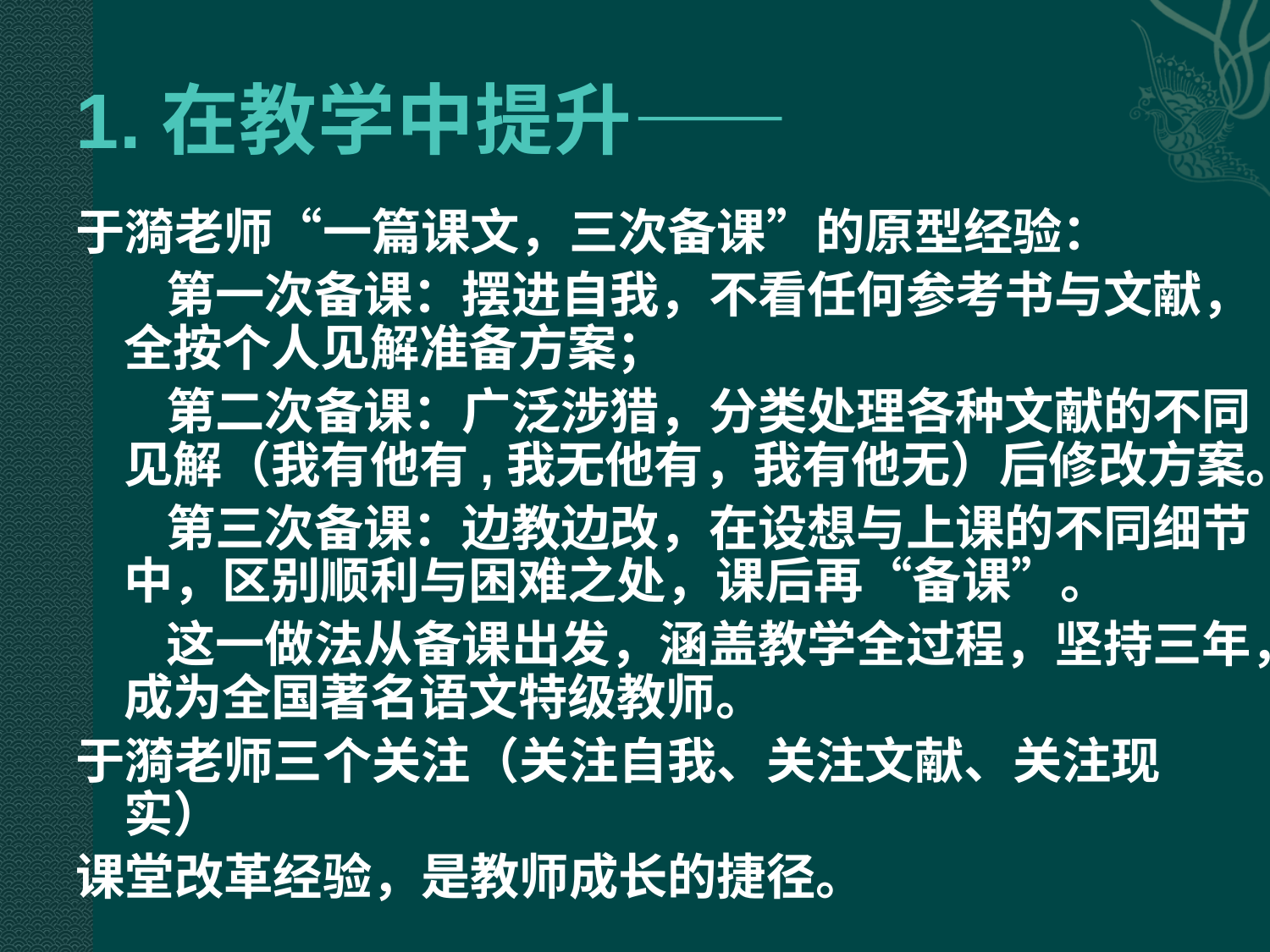

# 1.在教学中提升——
于漪老师“一篇课文，三次备课”的原型经验：
       第一次备课：摆进自我，不看任何参考书与文献，全按个人见解准备方案；
       第二次备课：广泛涉猎，分类处理各种文献的不同见解（我有他有,我无他有，我有他无）后修改方案。
       第三次备课：边教边改，在设想与上课的不同细节中，区别顺利与困难之处，课后再“备课”。
       这一做法从备课出发，涵盖教学全过程，坚持三年，成为全国著名语文特级教师。
于漪老师三个关注（关注自我、关注文献、关注现实）
课堂改革经验，是教师成长的捷径。